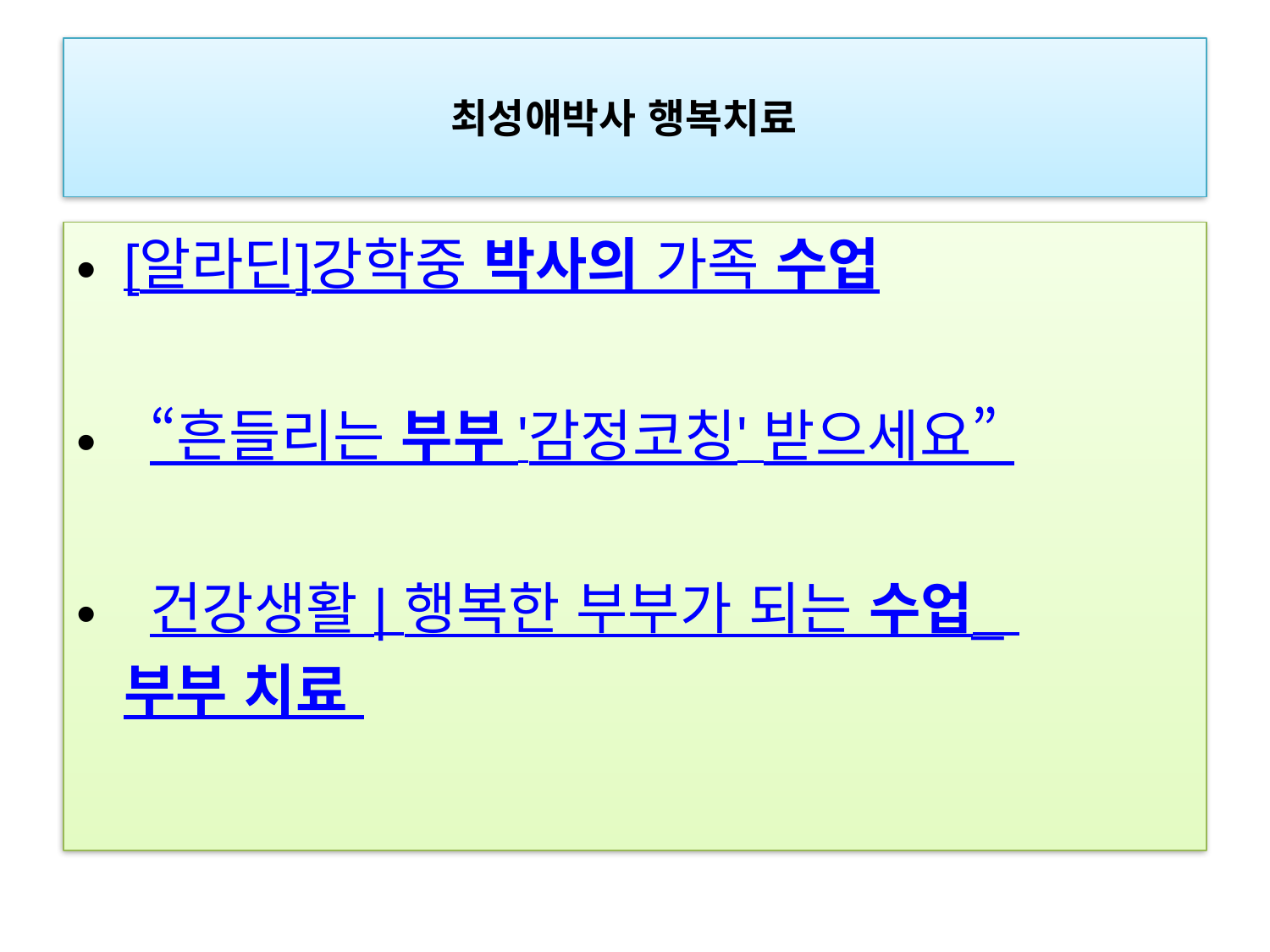

# 최성애박사 행복치료
[알라딘]강학중 박사의 가족 수업

 “흔들리는 부부 '감정코칭' 받으세요”

 건강생활 | 행복한 부부가 되는 수업_ 부부 치료